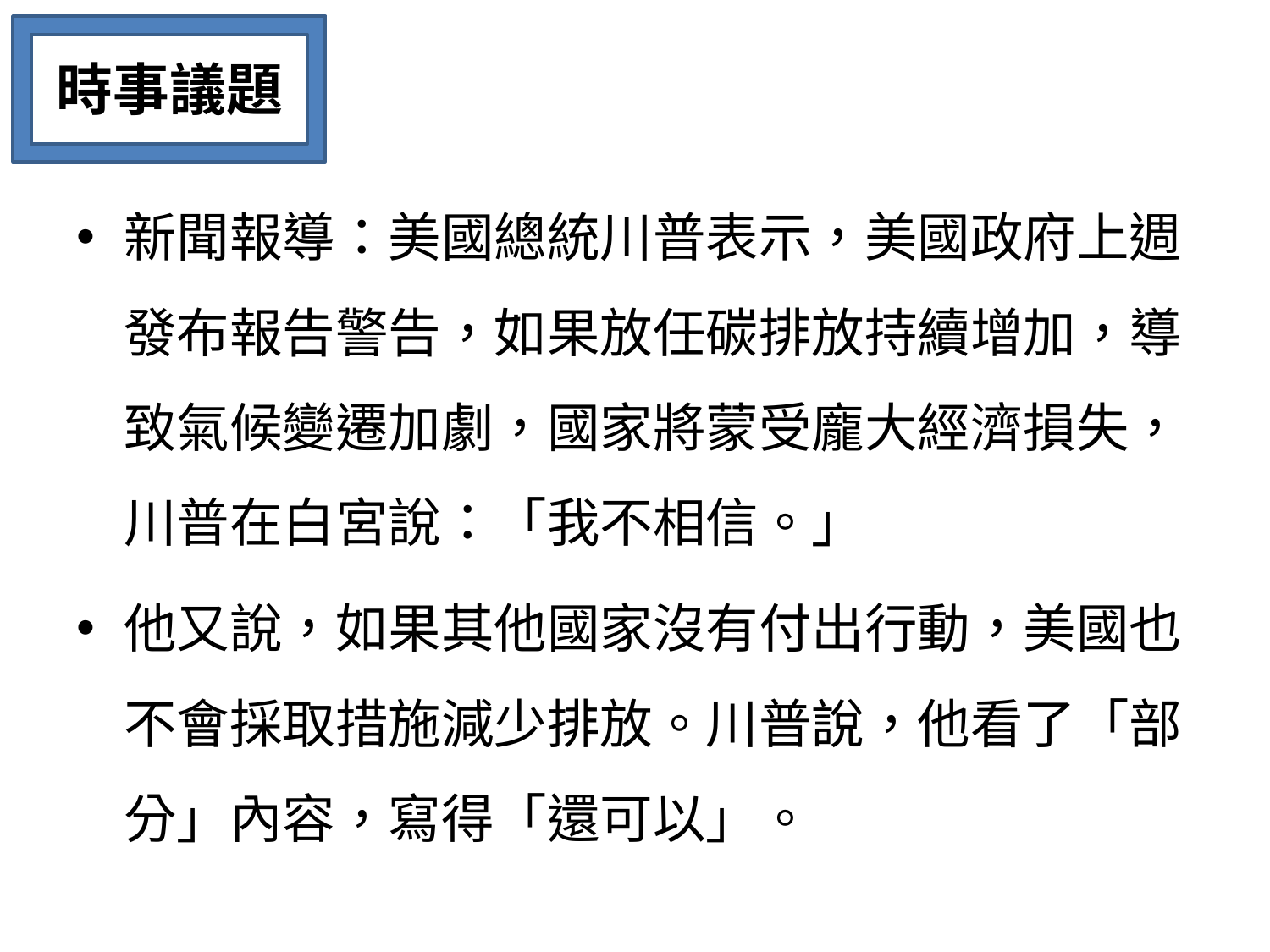

時事議題
新聞報導：美國總統川普表示，美國政府上週發布報告警告，如果放任碳排放持續增加，導致氣候變遷加劇，國家將蒙受龐大經濟損失，川普在白宮說：「我不相信。」
他又說，如果其他國家沒有付出行動，美國也不會採取措施減少排放。川普說，他看了「部分」內容，寫得「還可以」。